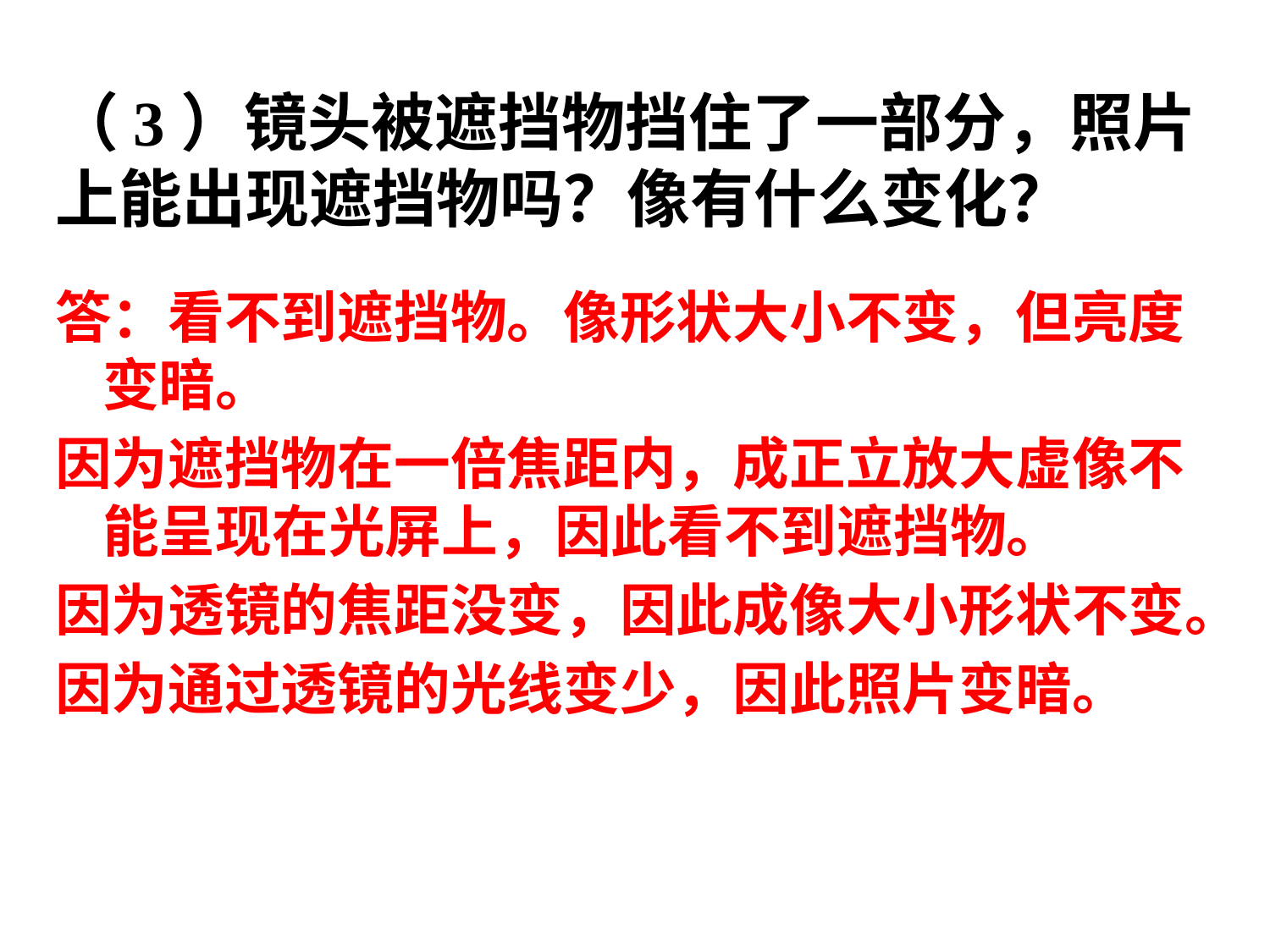

# （3）镜头被遮挡物挡住了一部分，照片上能出现遮挡物吗？像有什么变化？
答：看不到遮挡物。像形状大小不变，但亮度变暗。
因为遮挡物在一倍焦距内，成正立放大虚像不能呈现在光屏上，因此看不到遮挡物。
因为透镜的焦距没变，因此成像大小形状不变。
因为通过透镜的光线变少，因此照片变暗。